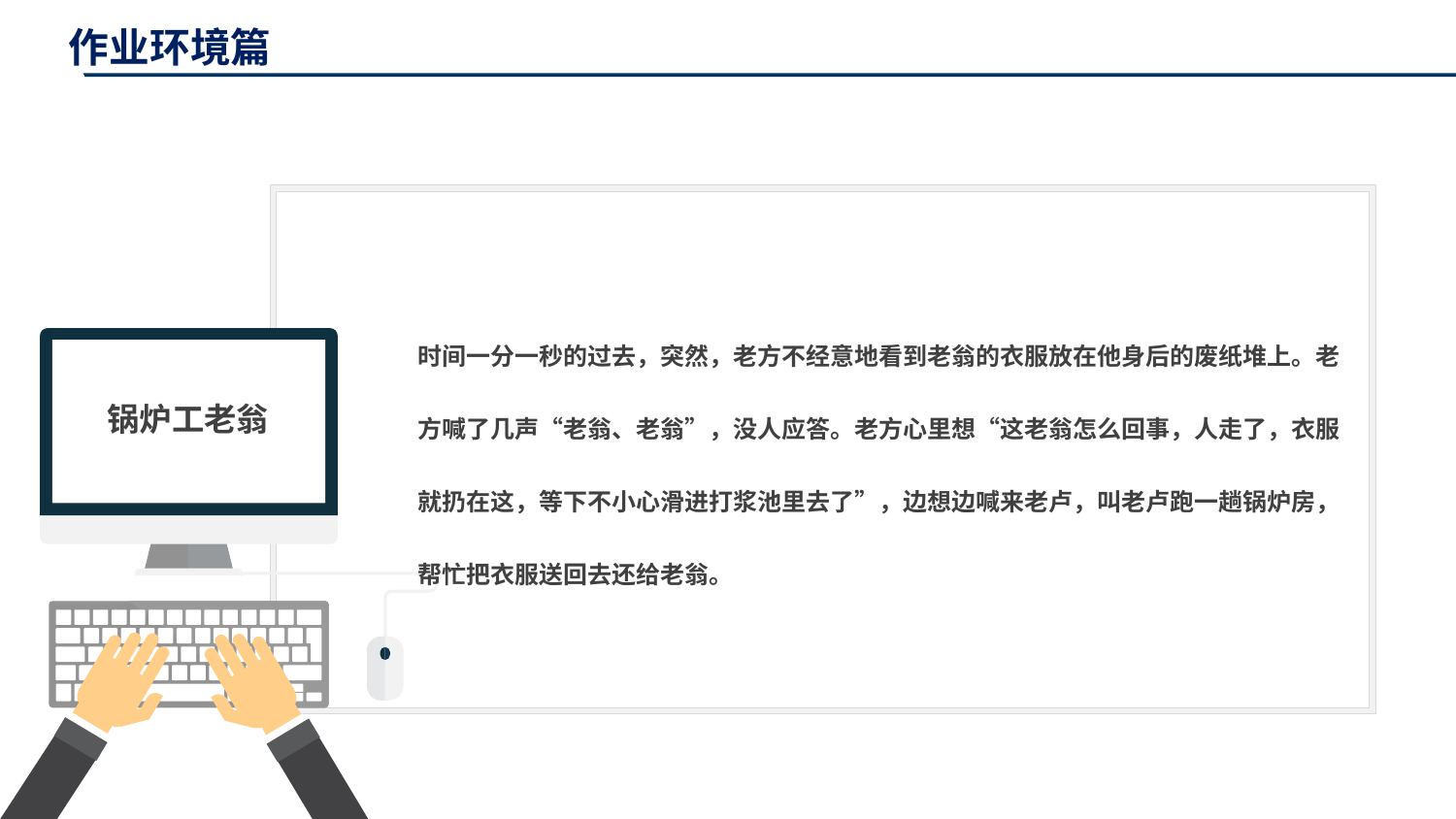

作业环境篇

时间一分一秒的过去，突然，老方不经意地看到老翁的衣服放在他身后的废纸堆上。老方喊了几声“老翁、老翁”，没人应答。老方心里想“这老翁怎么回事，人走了，衣服就扔在这，等下不小心滑进打浆池里去了”，边想边喊来老卢，叫老卢跑一趟锅炉房，帮忙把衣服送回去还给老翁。

锅炉工老翁